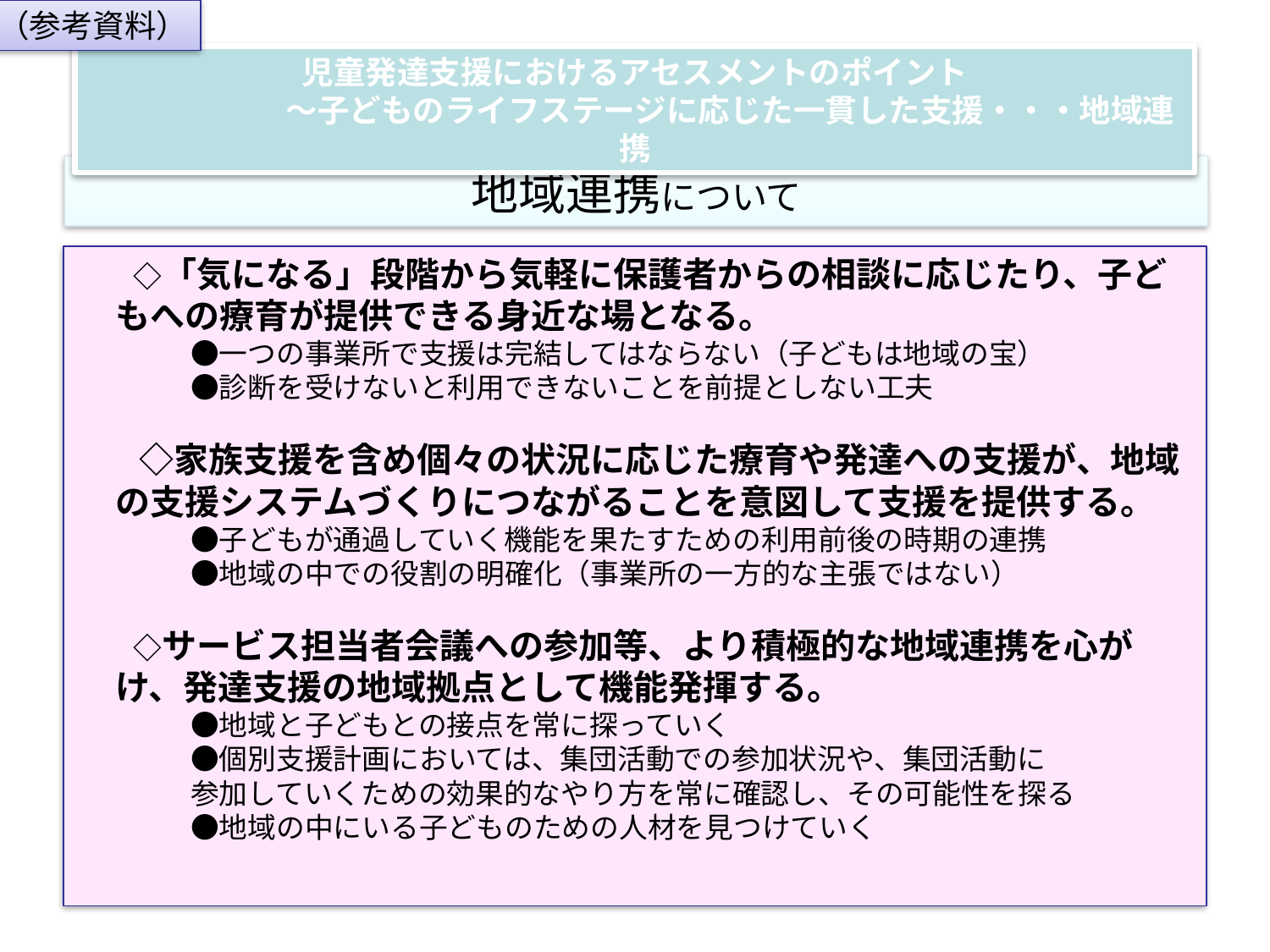

（参考資料）
児童発達支援におけるアセスメントのポイント
　　　　　　～子どものライフステージに応じた一貫した支援・・・地域連携
# 地域連携について
　　◇「気になる」段階から気軽に保護者からの相談に応じたり、子どもへの療育が提供できる身近な場となる。
　　　　●一つの事業所で支援は完結してはならない（子どもは地域の宝）
　　　　●診断を受けないと利用できないことを前提としない工夫

　　◇家族支援を含め個々の状況に応じた療育や発達への支援が、地域の支援システムづくりにつながることを意図して支援を提供する。
　　　　●子どもが通過していく機能を果たすための利用前後の時期の連携
　　　　●地域の中での役割の明確化（事業所の一方的な主張ではない）

　　◇サービス担当者会議への参加等、より積極的な地域連携を心がけ、発達支援の地域拠点として機能発揮する。
　　　　●地域と子どもとの接点を常に探っていく
　　　　●個別支援計画においては、集団活動での参加状況や、集団活動に
　　　　参加していくための効果的なやり方を常に確認し、その可能性を探る
　　　　●地域の中にいる子どものための人材を見つけていく